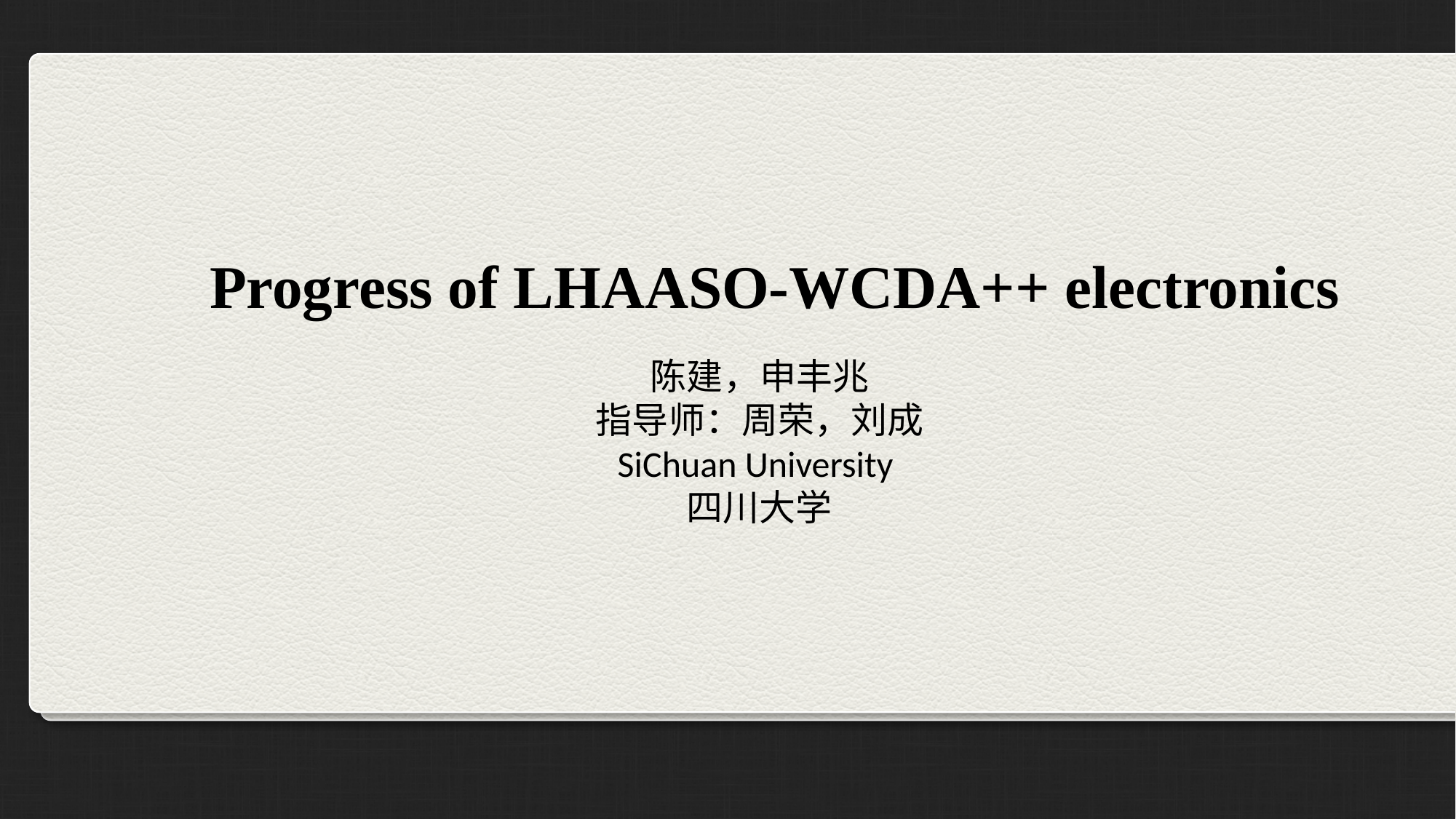

Progress of LHAASO-WCDA++ electronics

陈建，申丰兆
指导师：周荣，刘成
SiChuan University
四川大学